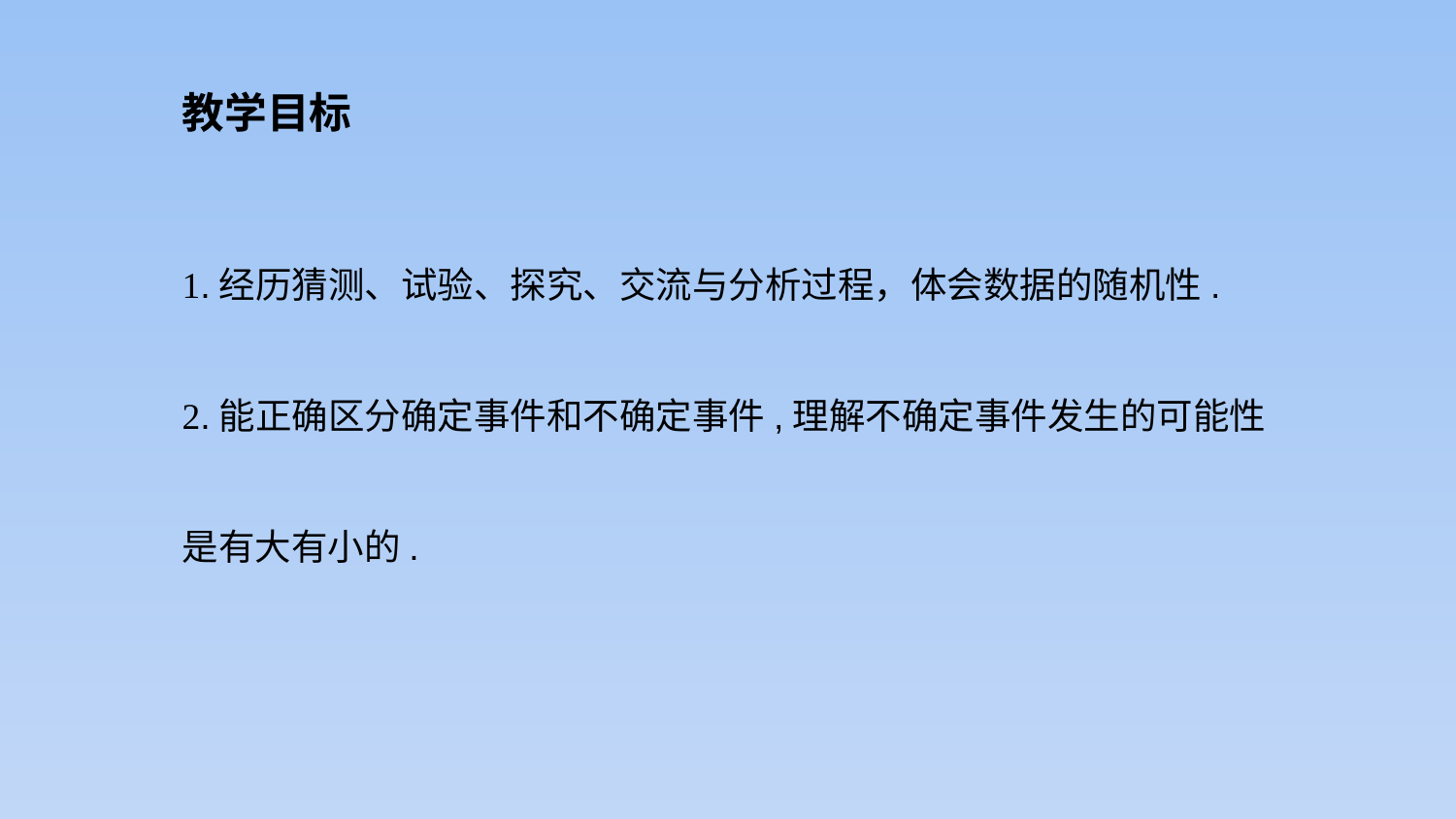

教学目标
1.经历猜测、试验、探究、交流与分析过程，体会数据的随机性.
2.能正确区分确定事件和不确定事件,理解不确定事件发生的可能性是有大有小的.